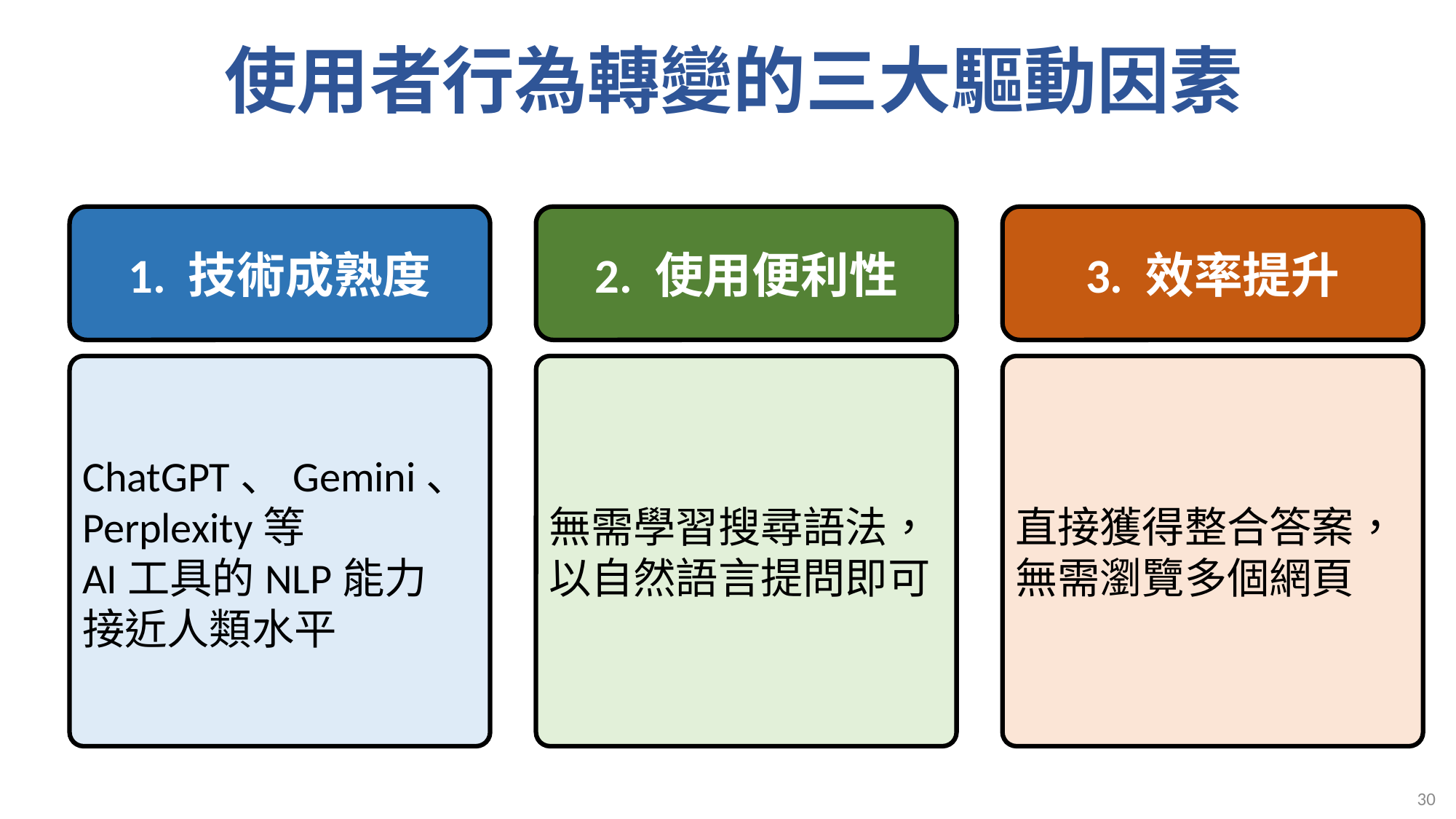

# 使用者行為轉變的三大驅動因素
1. 技術成熟度
2. 使用便利性
3. 效率提升
ChatGPT、Gemini、Perplexity等
AI工具的NLP能力
接近人類水平
無需學習搜尋語法，以自然語言提問即可
直接獲得整合答案，
無需瀏覽多個網頁
30